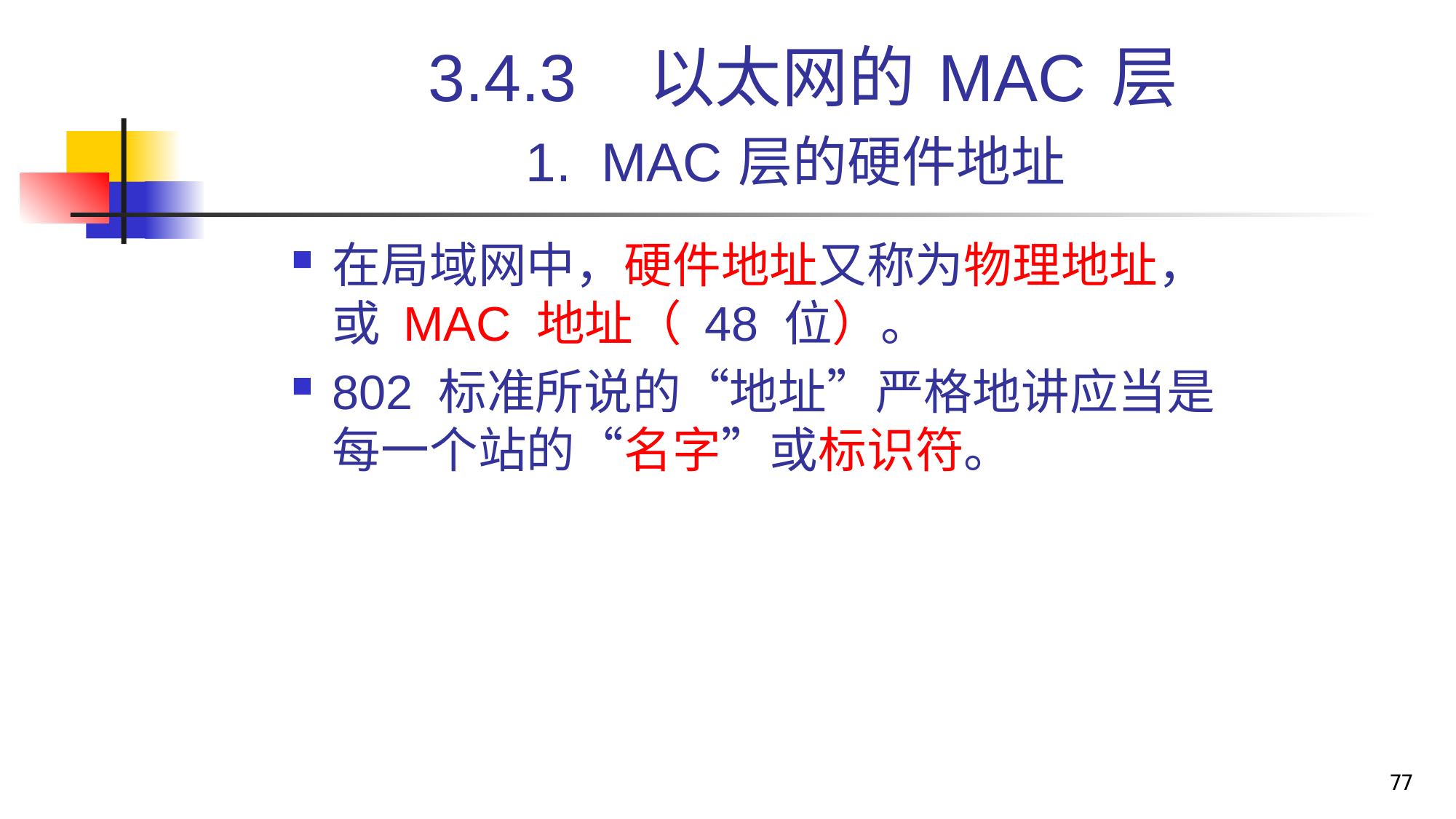

# 3.4.3   以太网的 MAC 层 1.  MAC 层的硬件地址
在局域网中，硬件地址又称为物理地址，或 MAC 地址（ 48 位）。
802 标准所说的“地址”严格地讲应当是每一个站的“名字”或标识符。
77